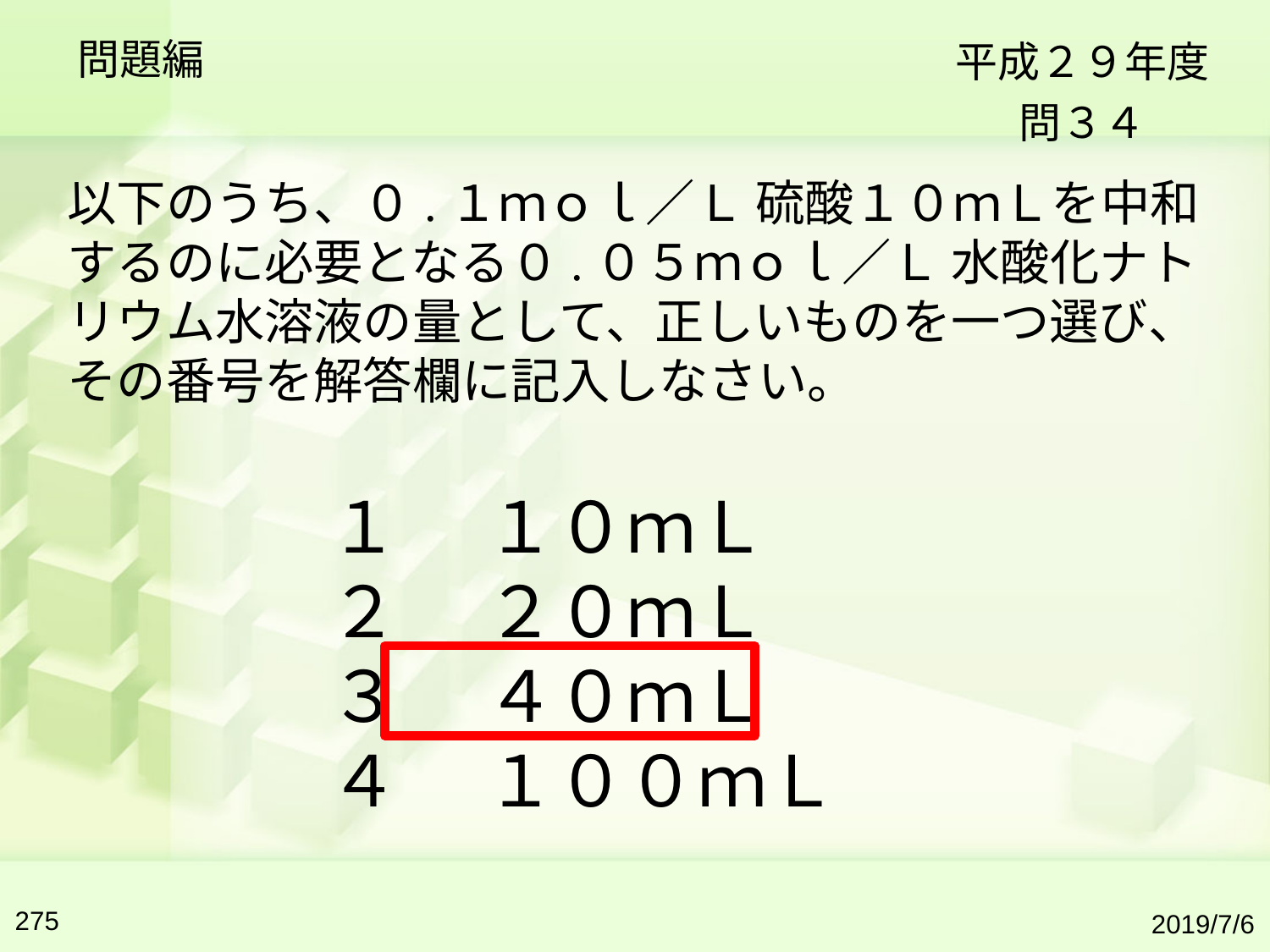

問題編
平成２９年度
問３４
以下のうち、０.１ｍｏｌ／Ｌ 硫酸１０ｍＬを中和するのに必要となる０.０５ｍｏｌ／Ｌ 水酸化ナトリウム水溶液の量として、正しいものを一つ選び、その番号を解答欄に記入しなさい。
１ 　１０ｍＬ
２ 　２０ｍＬ
３ 　４０ｍＬ
４ 　１００ｍＬ

275
2019/7/6